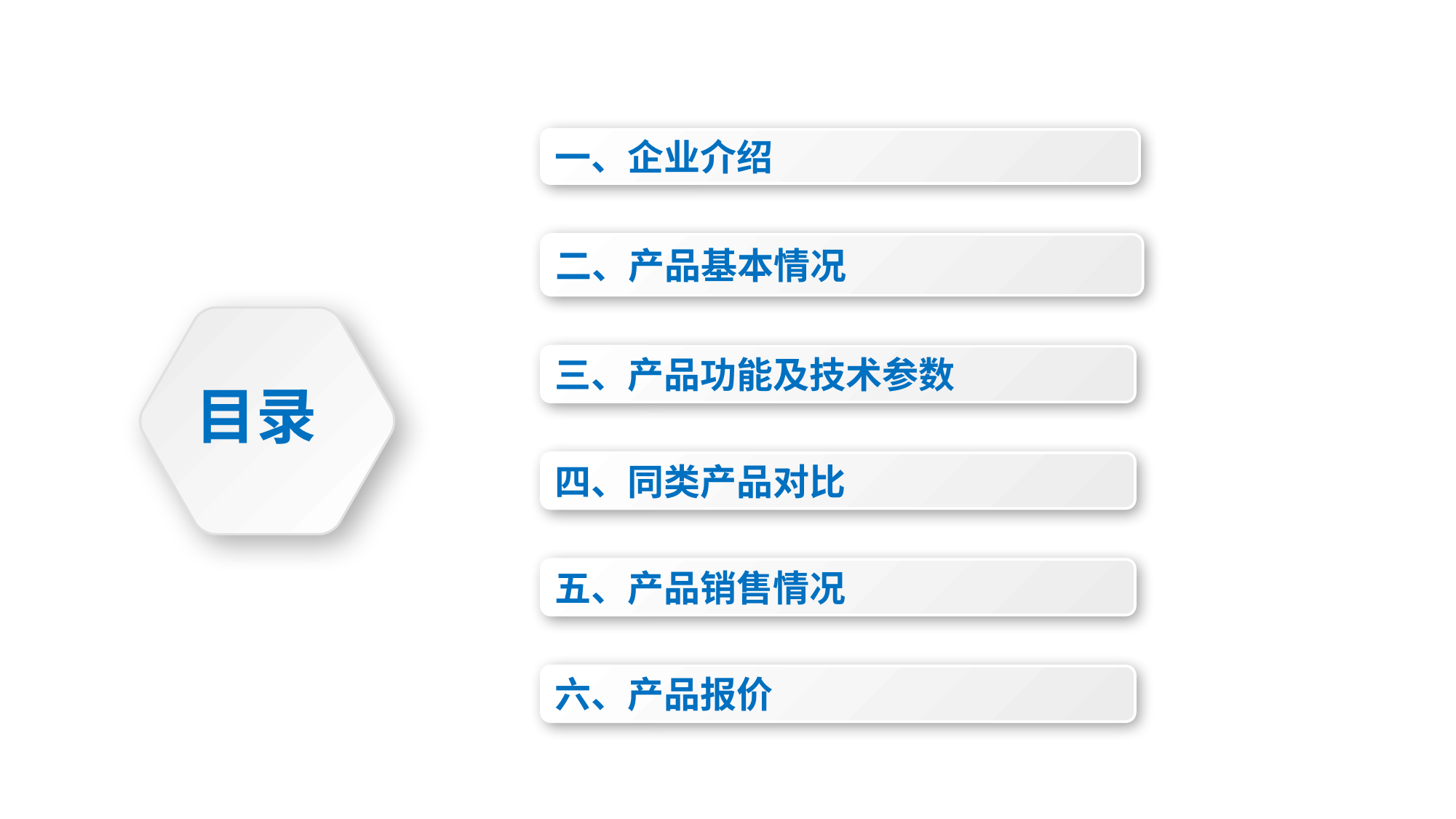

一、企业介绍
二、产品基本情况

目录
三、产品功能及技术参数
四、同类产品对比
五、产品销售情况
六、产品报价